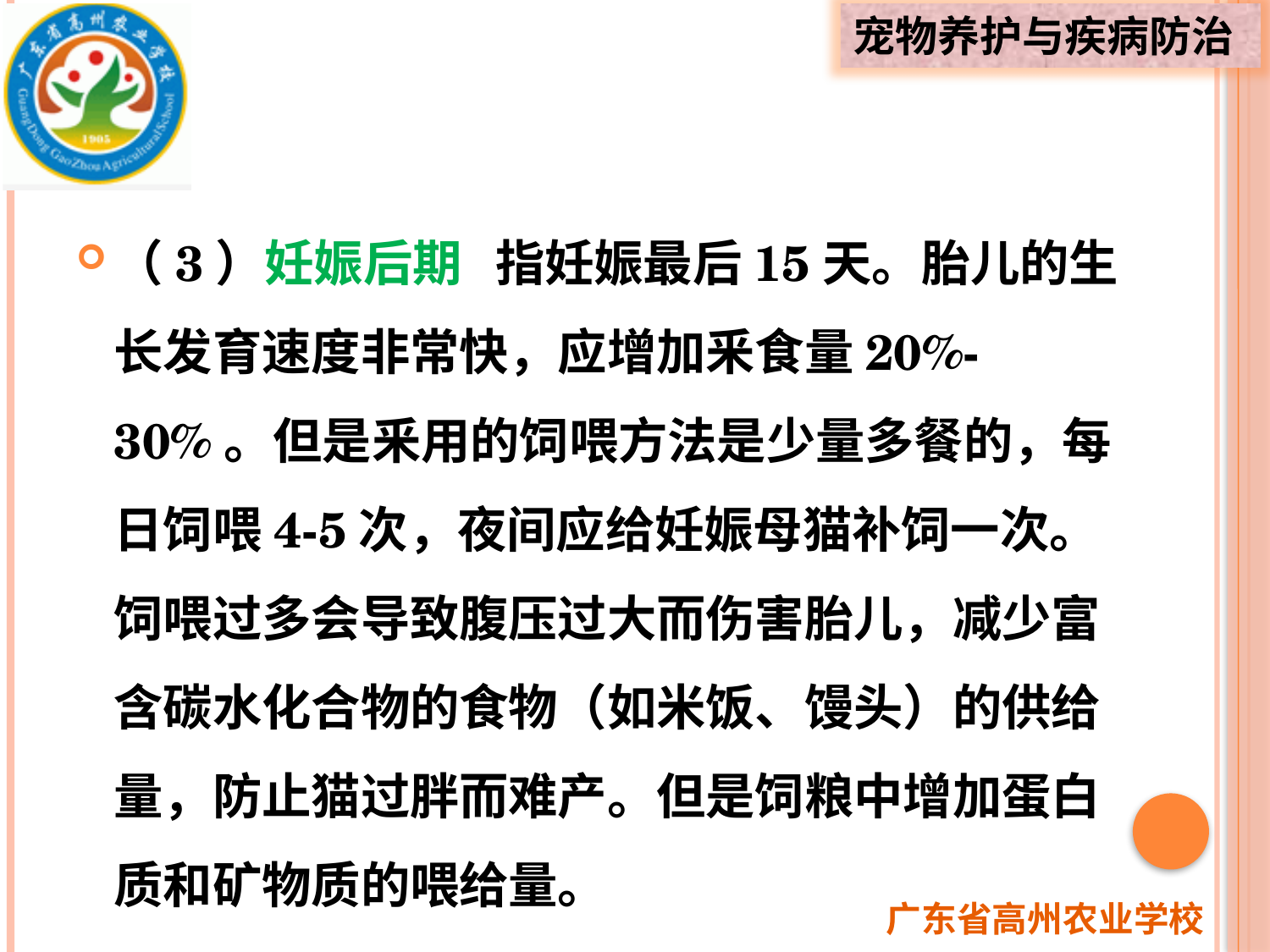

（3）妊娠后期   指妊娠最后15天。胎儿的生长发育速度非常快，应增加釆食量20%-30%。但是釆用的饲喂方法是少量多餐的，每日饲喂4-5次，夜间应给妊娠母猫补饲一次。饲喂过多会导致腹压过大而伤害胎儿，减少富含碳水化合物的食物（如米饭、馒头）的供给量，防止猫过胖而难产。但是饲粮中增加蛋白质和矿物质的喂给量。